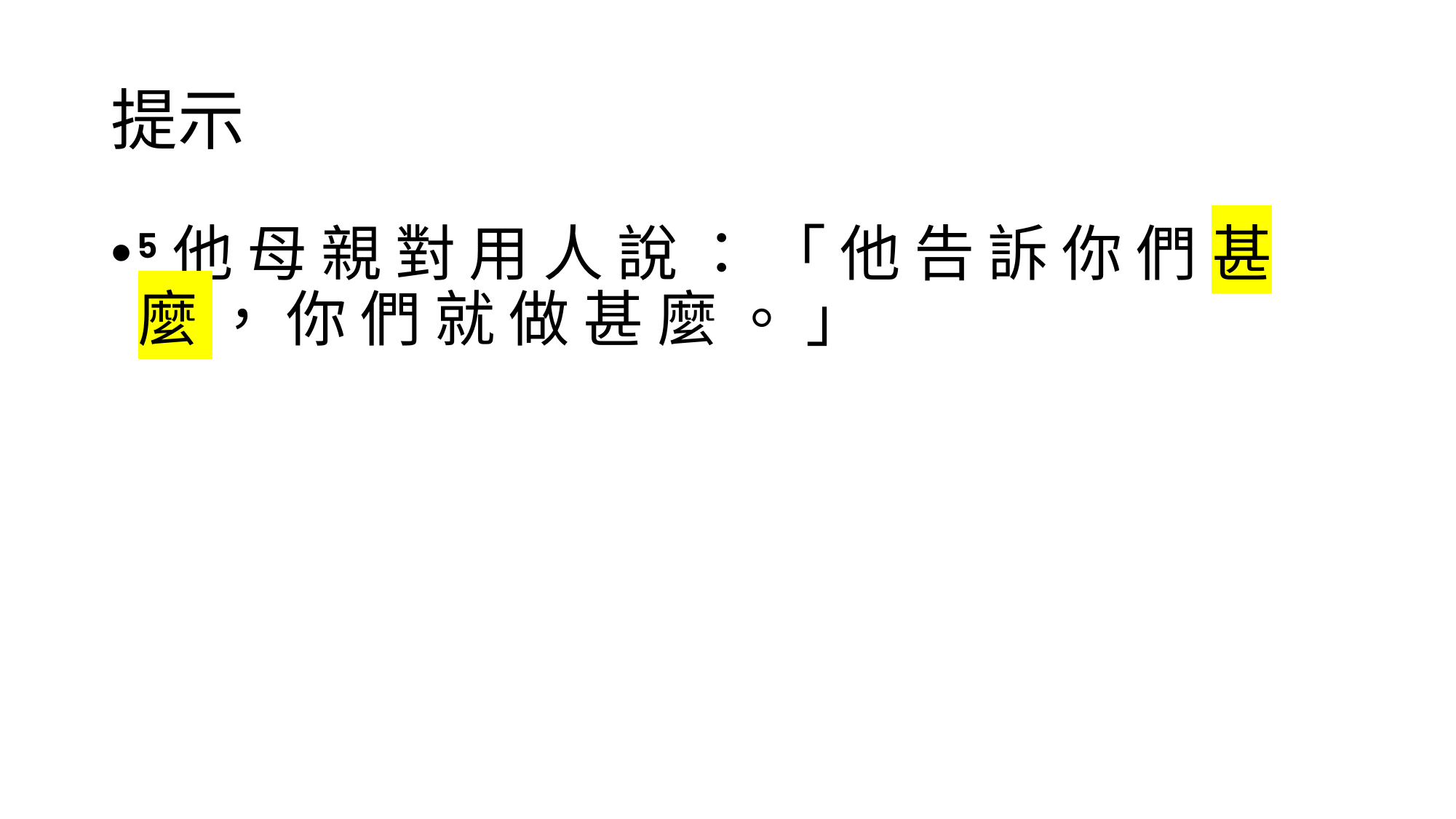

# 提示
5 他 母 親 對 用 人 說 ： 「 他 告 訴 你 們 甚 麼 ， 你 們 就 做 甚 麼 。 」